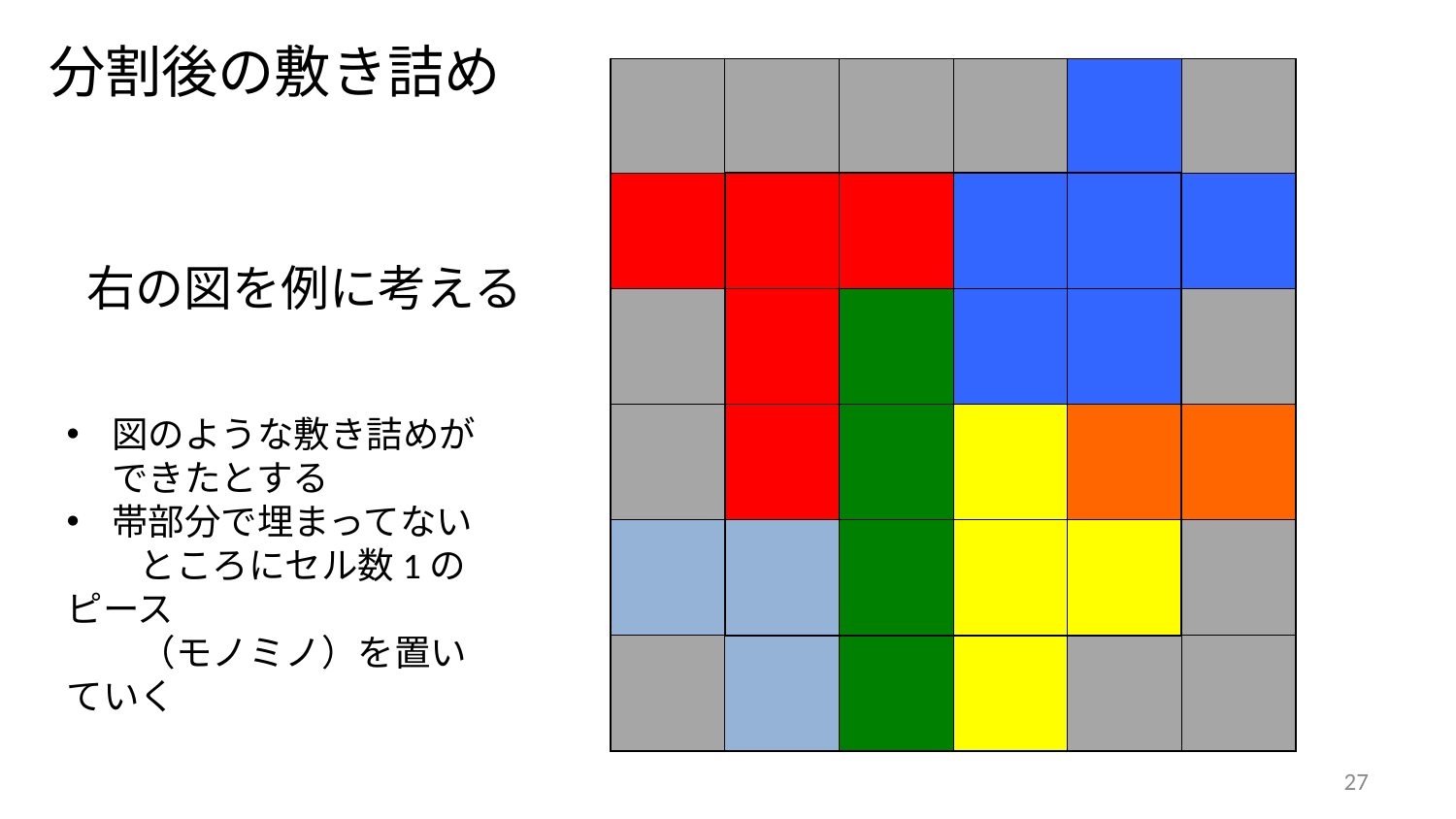

分割後の敷き詰め
|  |  |  |  |  |  |
| --- | --- | --- | --- | --- | --- |
|  |  |  |  |  |  |
|  |  |  |  |  |  |
|  |  |  |  |  |  |
|  |  |  |  |  |  |
|  |  |  |  |  |  |
右の図を例に考える
図のような敷き詰めができたとする
帯部分で埋まってない
　　ところにセル数1のピース
　　（モノミノ）を置いていく
27